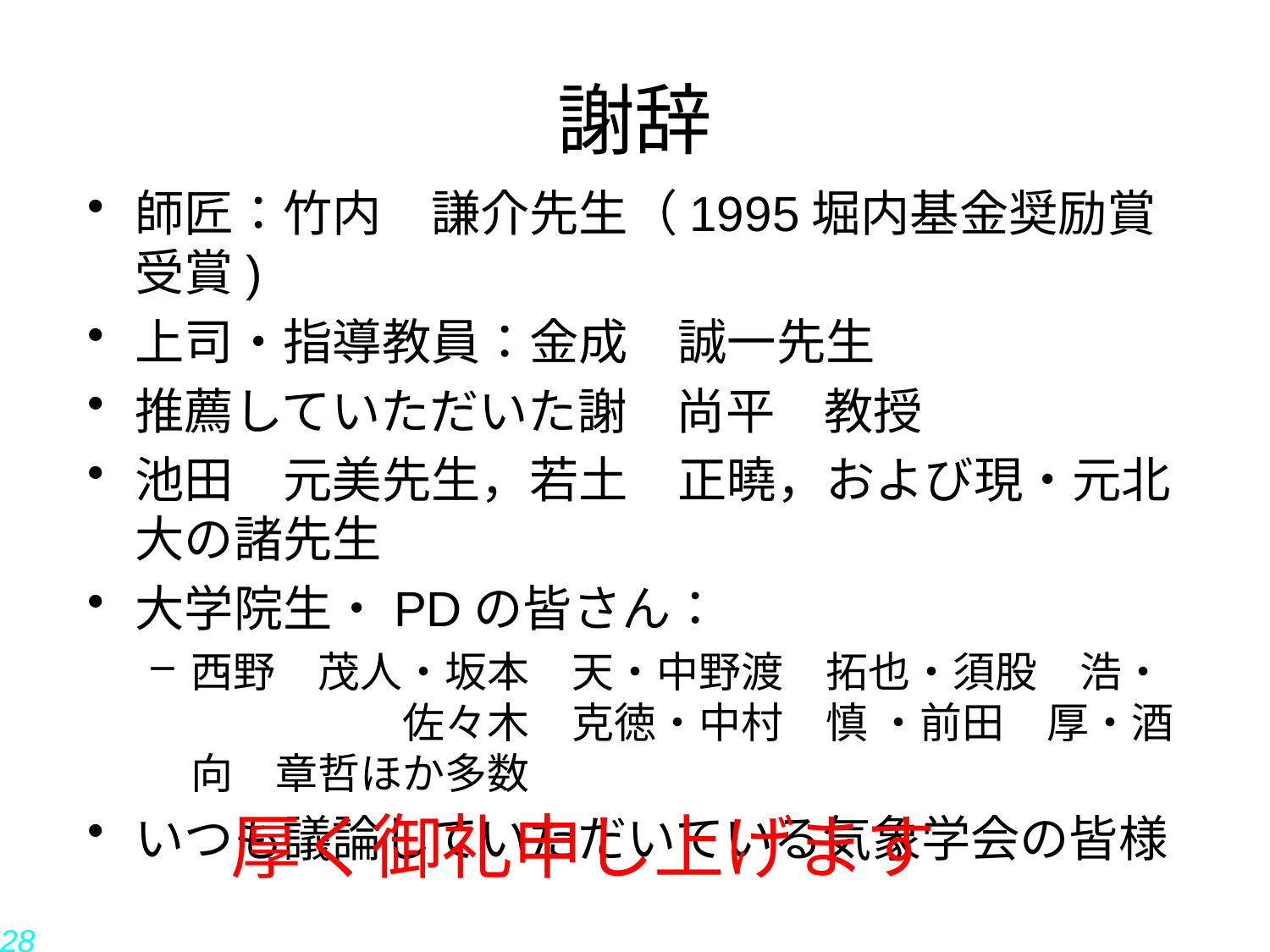

# 謝辞
師匠：竹内　謙介先生（1995堀内基金奨励賞受賞)
上司・指導教員：金成　誠一先生
推薦していただいた謝　尚平　教授
池田　元美先生，若土　正曉，および現・元北大の諸先生
大学院生・PDの皆さん：
西野　茂人・坂本　天・中野渡　拓也・須股　浩・　　　　　佐々木　克徳・中村　慎 ・前田　厚・酒向　章哲ほか多数
いつも議論していただいている気象学会の皆様
厚く御礼申し上げます
28